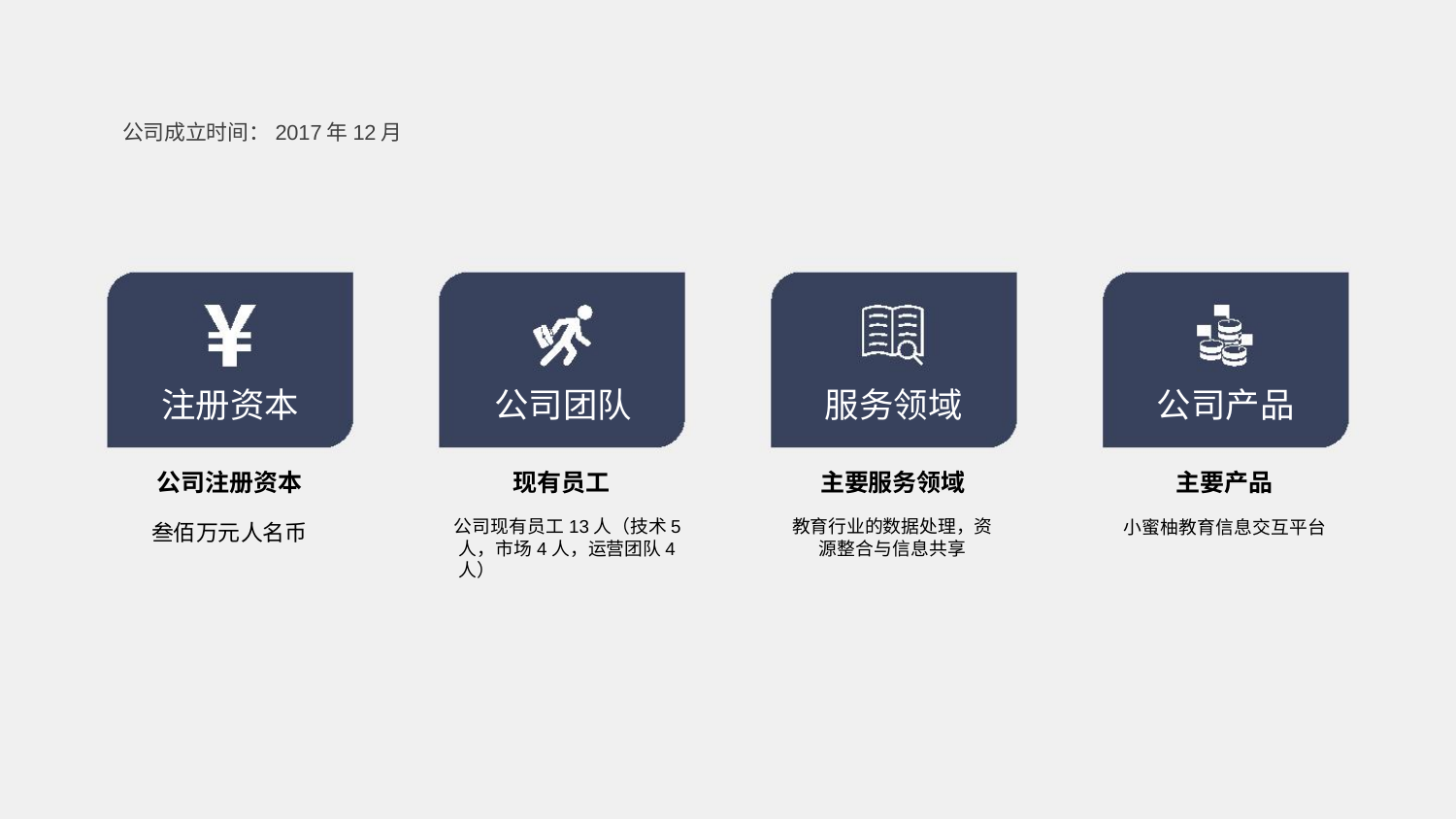

公司成立时间：2017年12月
注册资本
公司团队
服务领域
公司产品
公司注册资本
现有员工
主要服务领域
主要产品
公司现有员工13人（技术5
人，市场4人，运营团队4人）
教育行业的数据处理，资
源整合与信息共享
小蜜柚教育信息交互平台
叁佰万元人名币